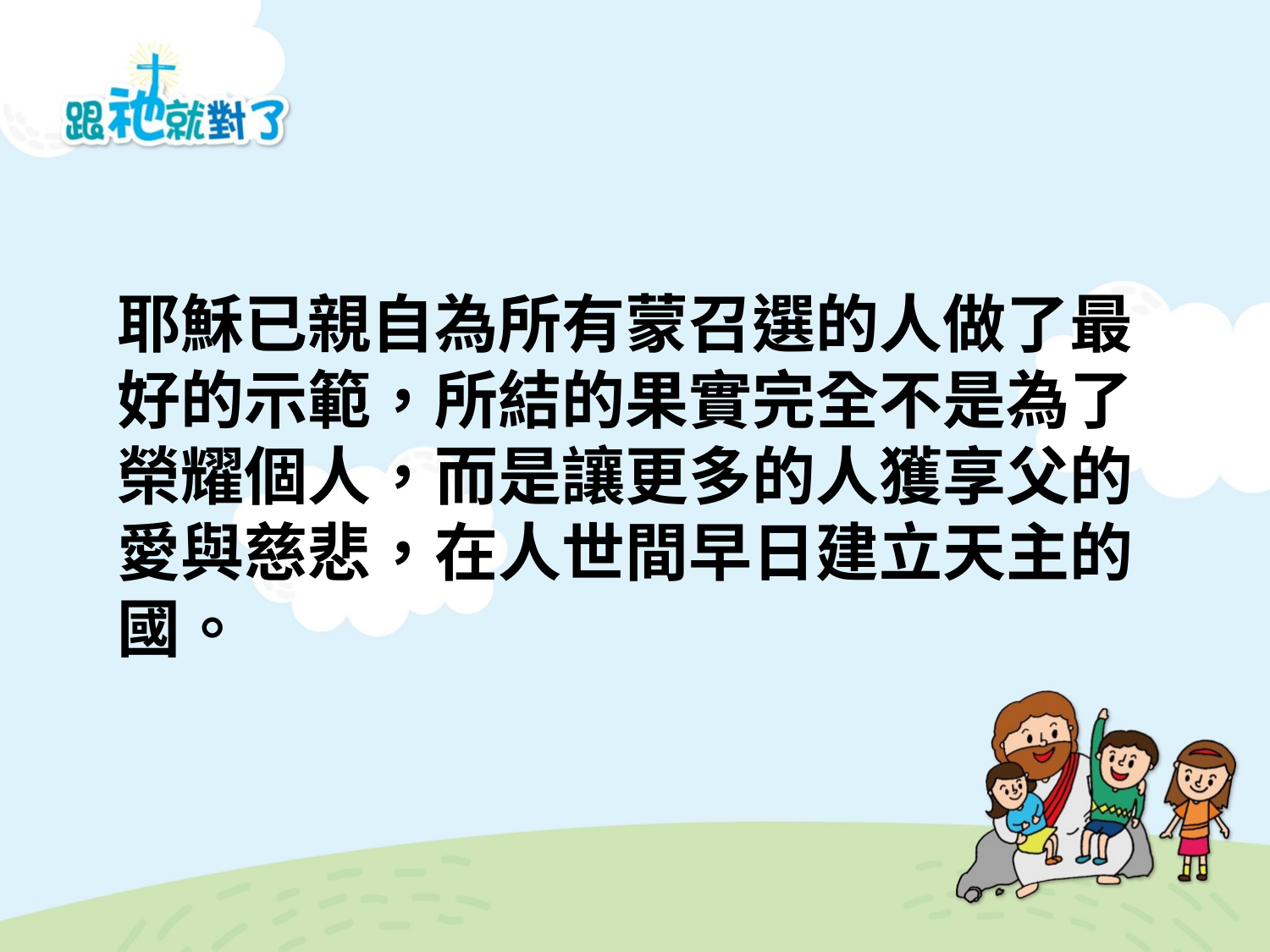

耶穌已親自為所有蒙召選的人做了最好的示範，所結的果實完全不是為了榮耀個人，而是讓更多的人獲享父的愛與慈悲，在人世間早日建立天主的國。